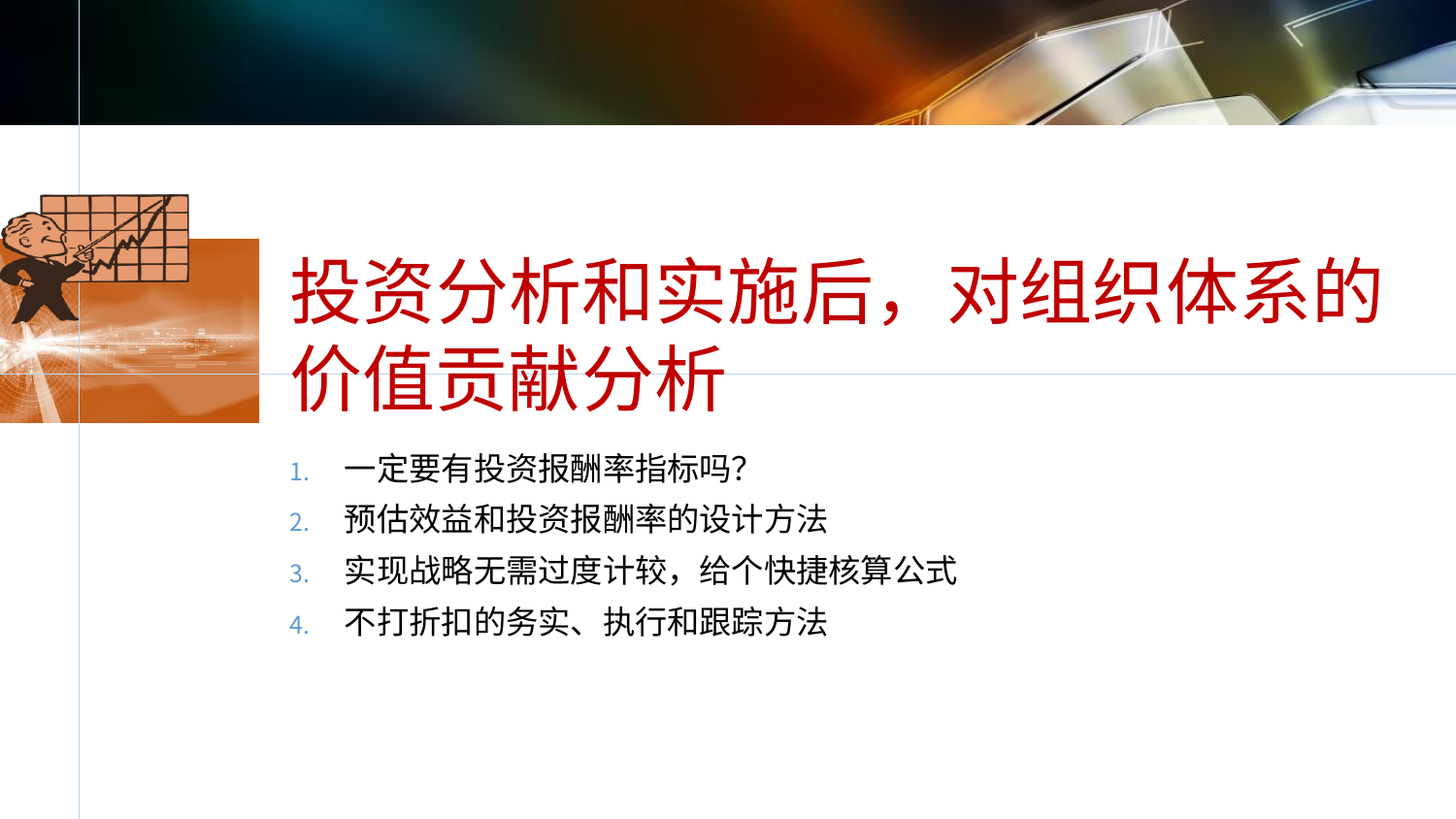

# 投资分析和实施后，对组织体系的 价值贡献分析

一定要有投资报酬率指标吗？
预估效益和投资报酬率的设计方法
实现战略无需过度计较，给个快捷核算公式
不打折扣的务实、执行和跟踪方法